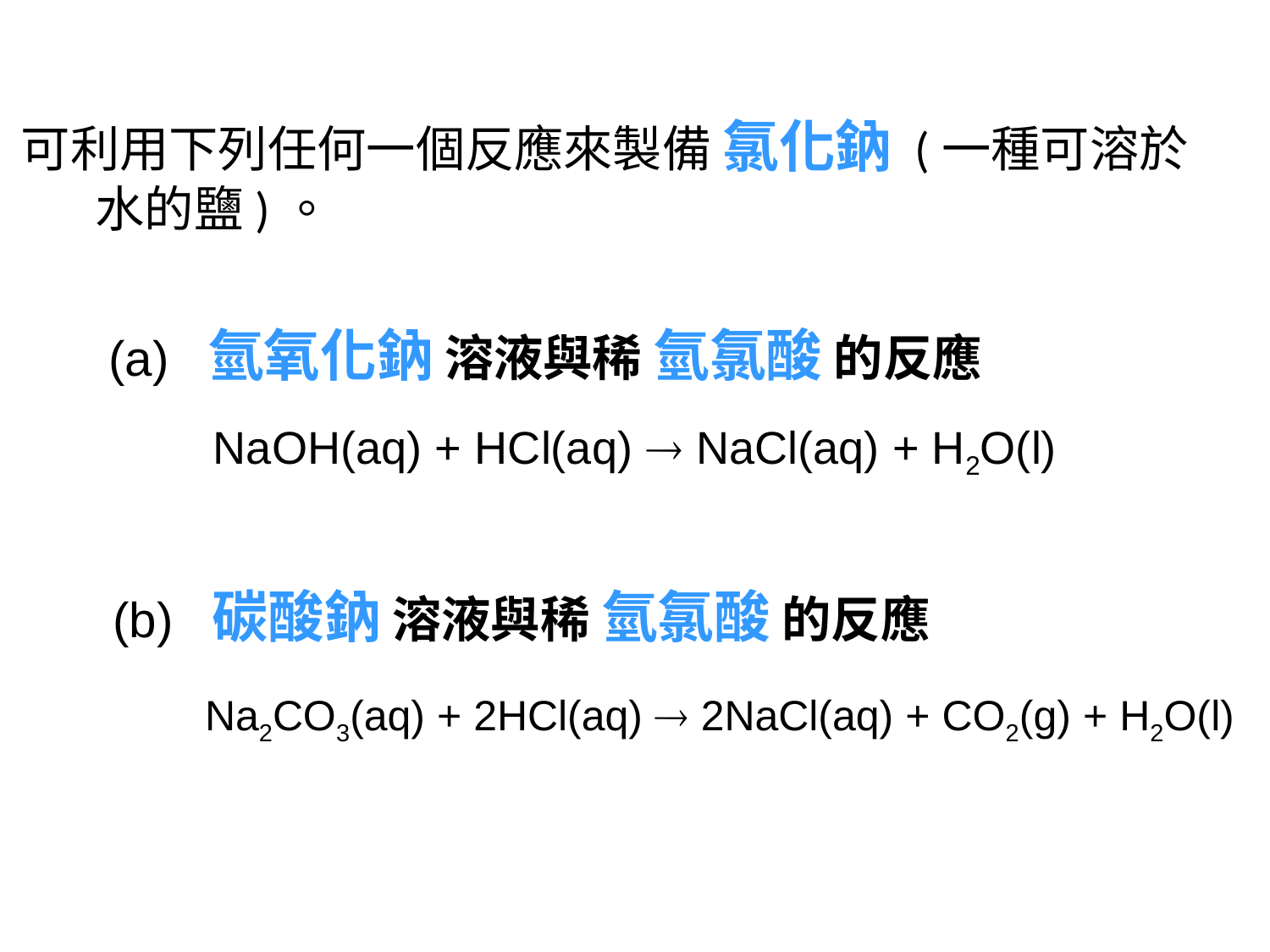

可利用下列任何一個反應來製備 氯化鈉 (一種可溶於水的鹽)。
(a)	氫氧化鈉 溶液與稀 氫氯酸 的反應
NaOH(aq) + HCl(aq) → NaCl(aq) + H2O(l)
(b)	碳酸鈉 溶液與稀 氫氯酸 的反應
Na2CO3(aq) + 2HCl(aq) → 2NaCl(aq) + CO2(g) + H2O(l)